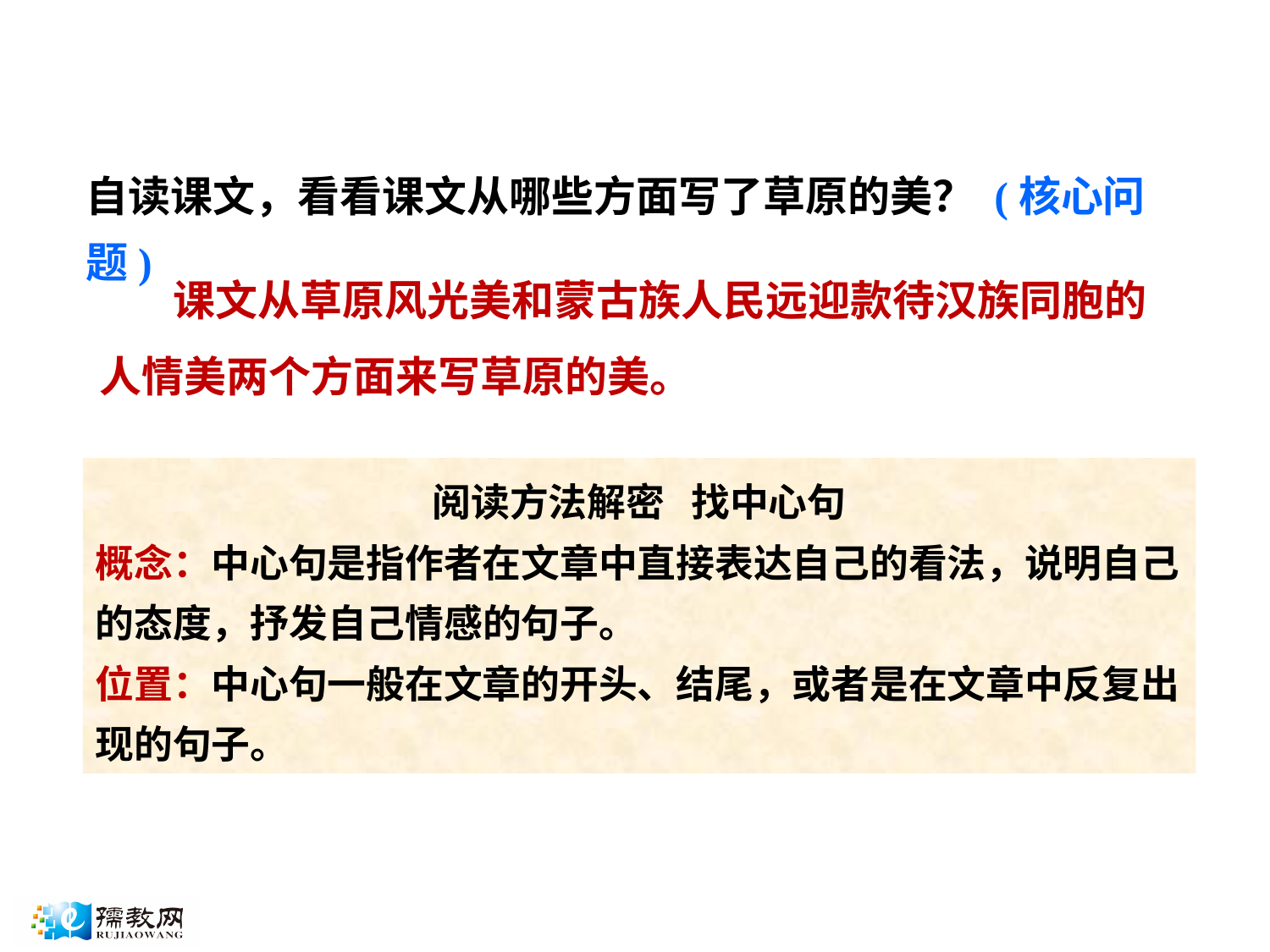

自读课文，看看课文从哪些方面写了草原的美？ (核心问题)
课文从草原风光美和蒙古族人民远迎款待汉族同胞的人情美两个方面来写草原的美。
阅读方法解密   找中心句
概念：中心句是指作者在文章中直接表达自己的看法，说明自己的态度，抒发自己情感的句子。
位置：中心句一般在文章的开头、结尾，或者是在文章中反复出现的句子。